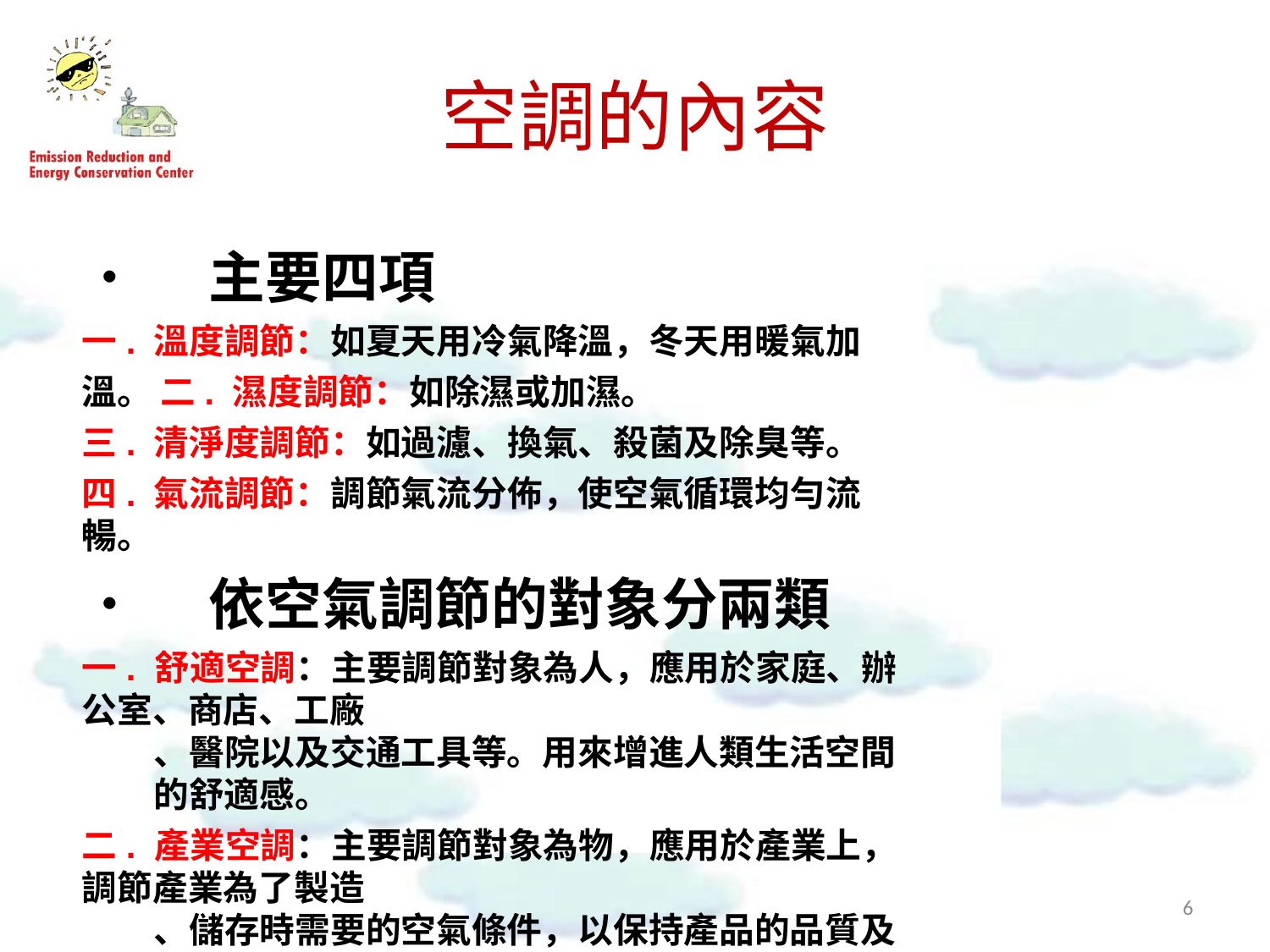

# 空調的內容
•	主要四項
一. 溫度調節：如夏天用冷氣降溫，冬天用暖氣加溫。 二. 濕度調節：如除濕或加濕。
三. 清淨度調節：如過濾、換氣、殺菌及除臭等。
四. 氣流調節：調節氣流分佈，使空氣循環均勻流暢。
•	依空氣調節的對象分兩類
一. 舒適空調：主要調節對象為人，應用於家庭、辦公室、商店、工廠
、醫院以及交通工具等。用來增進人類生活空間的舒適感。
二. 產業空調：主要調節對象為物，應用於產業上，調節產業為了製造
、儲存時需要的空氣條件，以保持產品的品質及加工過程的需要性
。
6